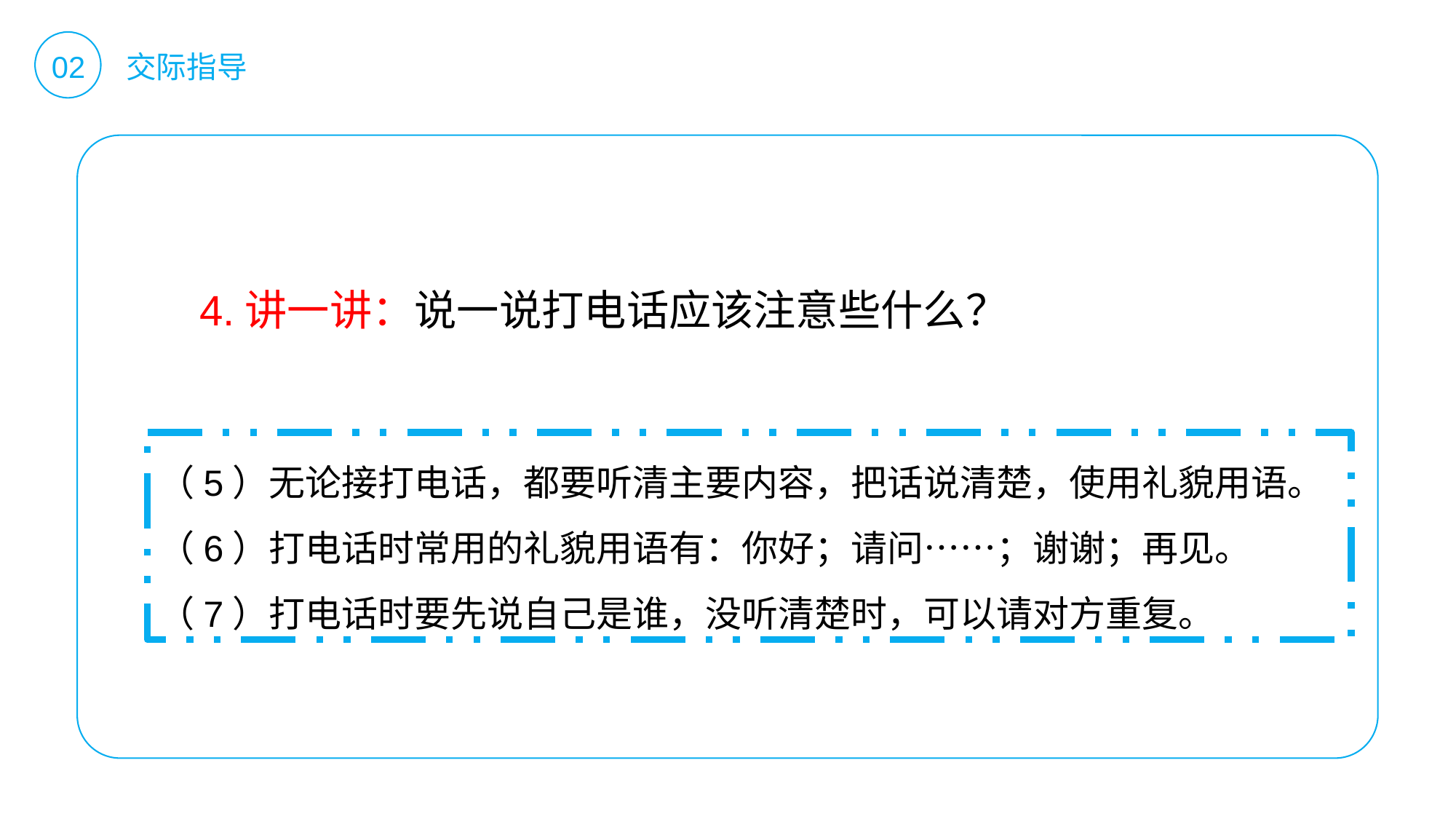

02    交际指导

4.讲一讲：说一说打电话应该注意些什么？
（5）无论接打电话，都要听清主要内容，把话说清楚，使用礼貌用语。
（6）打电话时常用的礼貌用语有：你好；请问……；谢谢；再见。
（7）打电话时要先说自己是谁，没听清楚时，可以请对方重复。